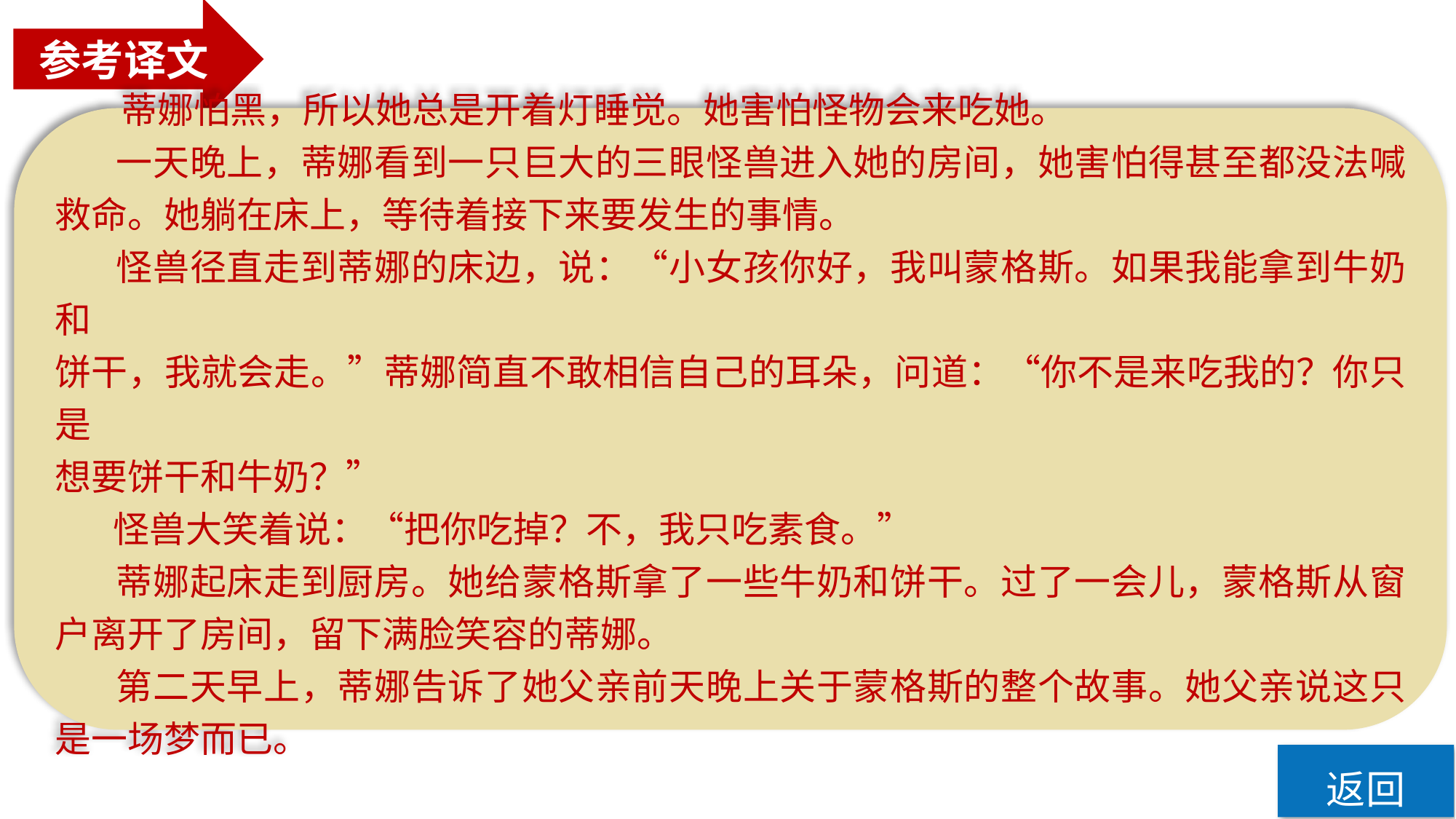

参考译文
       蒂娜怕黑，所以她总是开着灯睡觉。她害怕怪物会来吃她。
      一天晚上，蒂娜看到一只巨大的三眼怪兽进入她的房间，她害怕得甚至都没法喊救命。她躺在床上，等待着接下来要发生的事情。
      怪兽径直走到蒂娜的床边，说：“小女孩你好，我叫蒙格斯。如果我能拿到牛奶和
饼干，我就会走。”蒂娜简直不敢相信自己的耳朵，问道：“你不是来吃我的？你只是
想要饼干和牛奶？”
      怪兽大笑着说：“把你吃掉？不，我只吃素食。”
      蒂娜起床走到厨房。她给蒙格斯拿了一些牛奶和饼干。过了一会儿，蒙格斯从窗户离开了房间，留下满脸笑容的蒂娜。
      第二天早上，蒂娜告诉了她父亲前天晚上关于蒙格斯的整个故事。她父亲说这只是一场梦而已。
返回